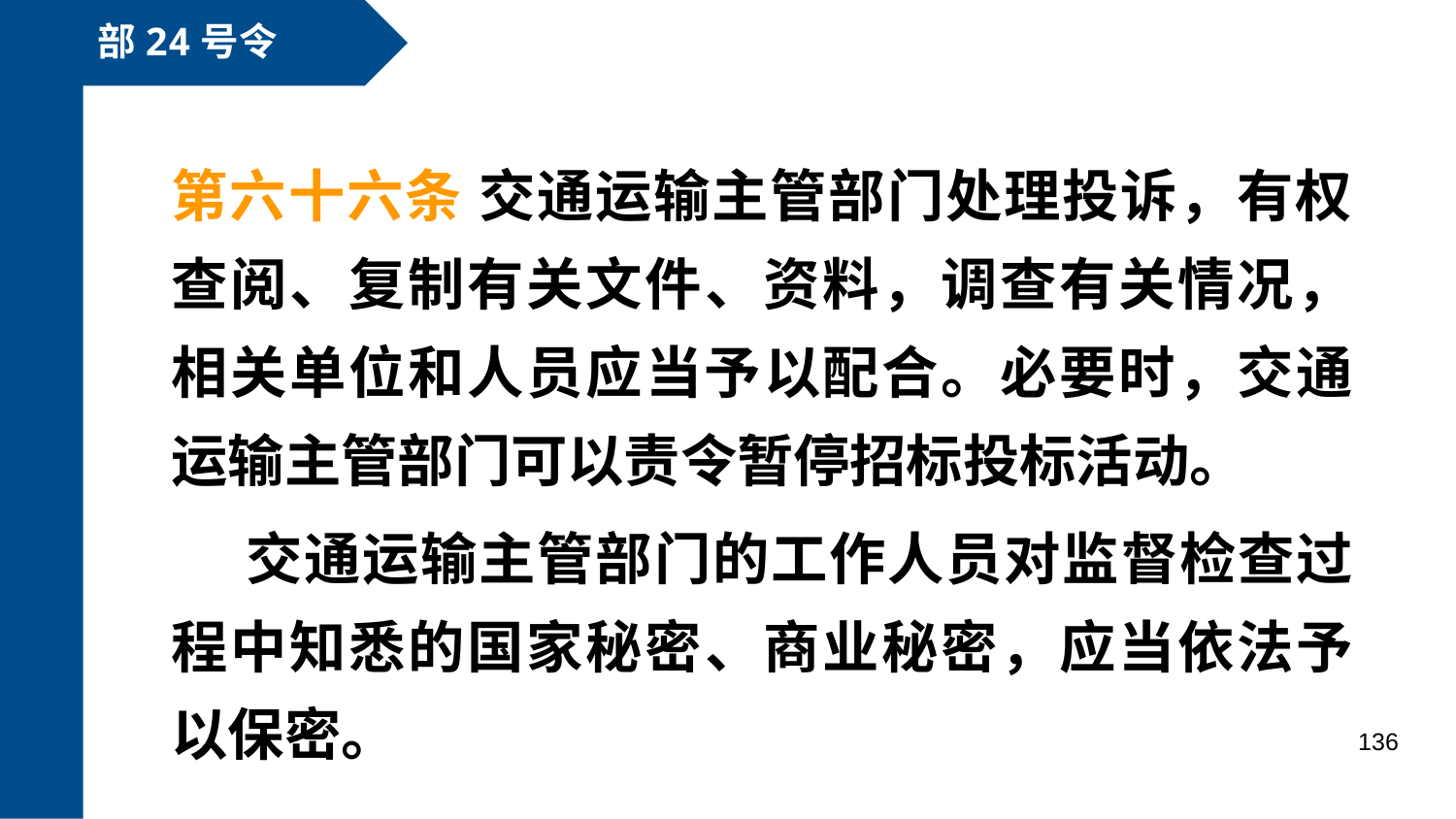

部24号令
第六十六条 交通运输主管部门处理投诉，有权查阅、复制有关文件、资料，调查有关情况，相关单位和人员应当予以配合。必要时，交通运输主管部门可以责令暂停招标投标活动。
    交通运输主管部门的工作人员对监督检查过程中知悉的国家秘密、商业秘密，应当依法予以保密。
136